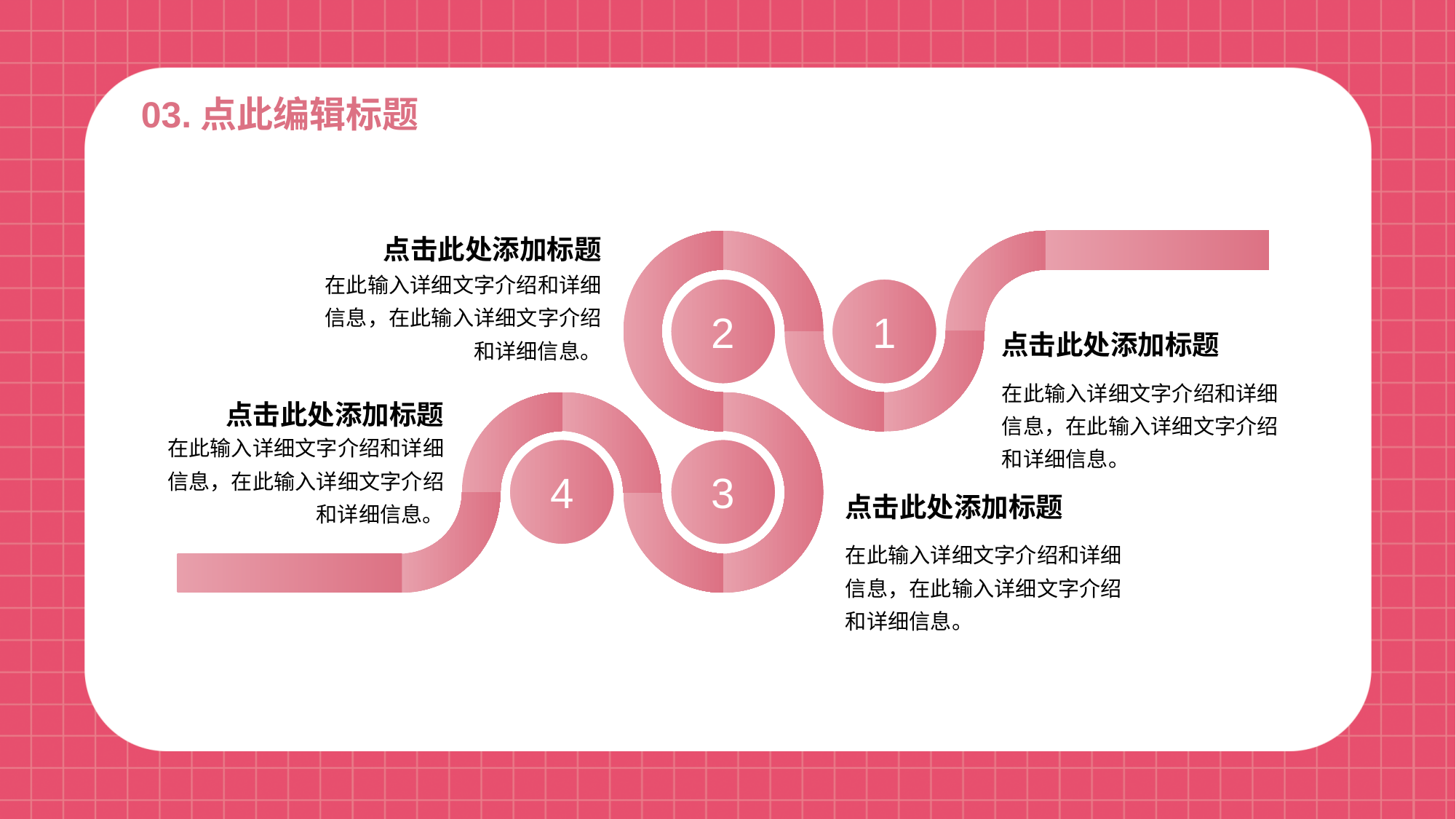

03.点此编辑标题
点击此处添加标题

在此输入详细文字介绍和详细信息，在此输入详细文字介绍和详细信息。
2
1
点击此处添加标题

在此输入详细文字介绍和详细信息，在此输入详细文字介绍和详细信息。
点击此处添加标题

在此输入详细文字介绍和详细信息，在此输入详细文字介绍和详细信息。
4
3
点击此处添加标题

在此输入详细文字介绍和详细信息，在此输入详细文字介绍和详细信息。